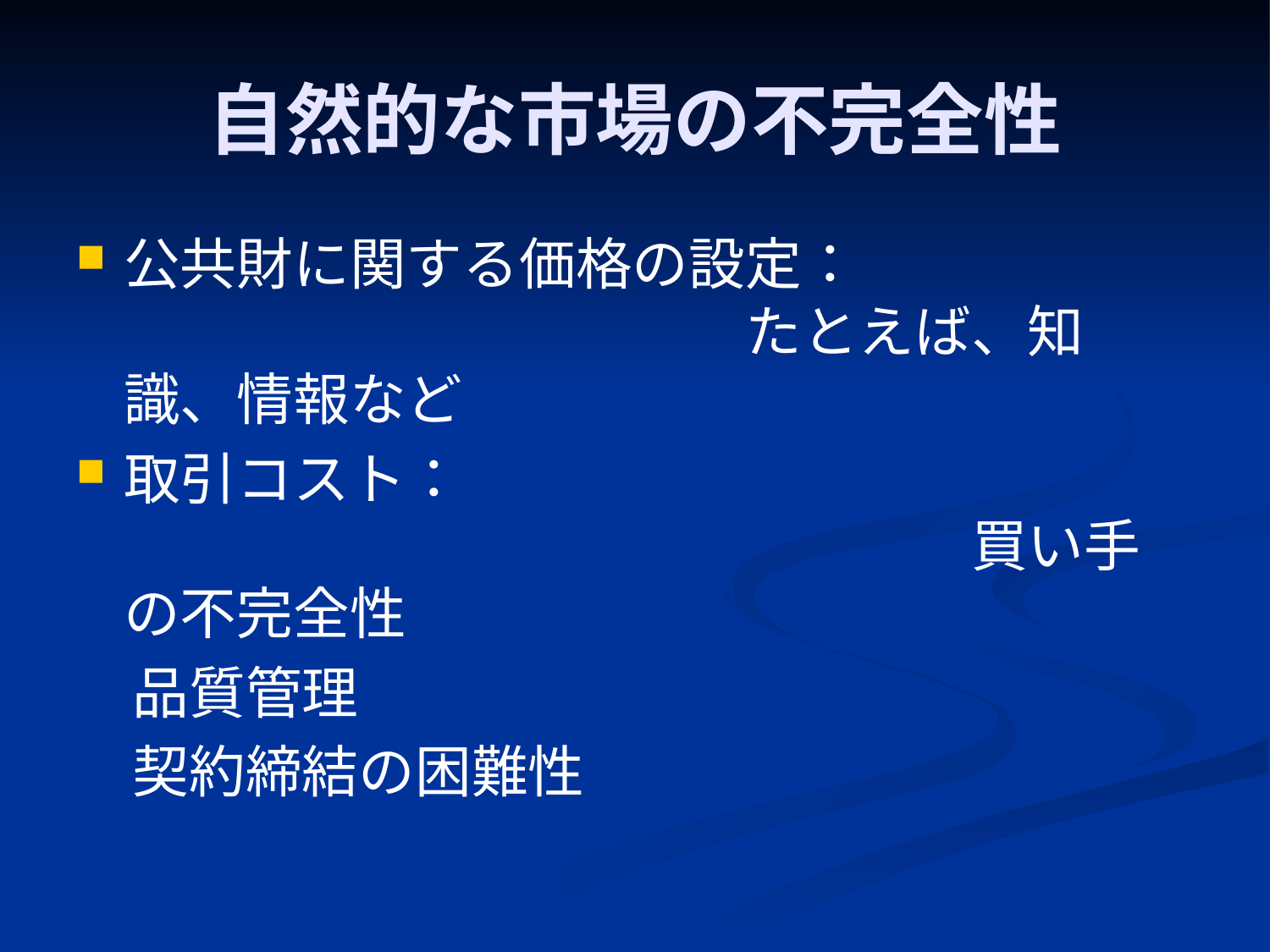

# 自然的な市場の不完全性
公共財に関する価格の設定：　　　　　　　　　　　　　　　　たとえば、知識、情報など
取引コスト：　　　　　　　　　　　　　　　　　　　　　　　　　　　買い手の不完全性
　品質管理
　契約締結の困難性